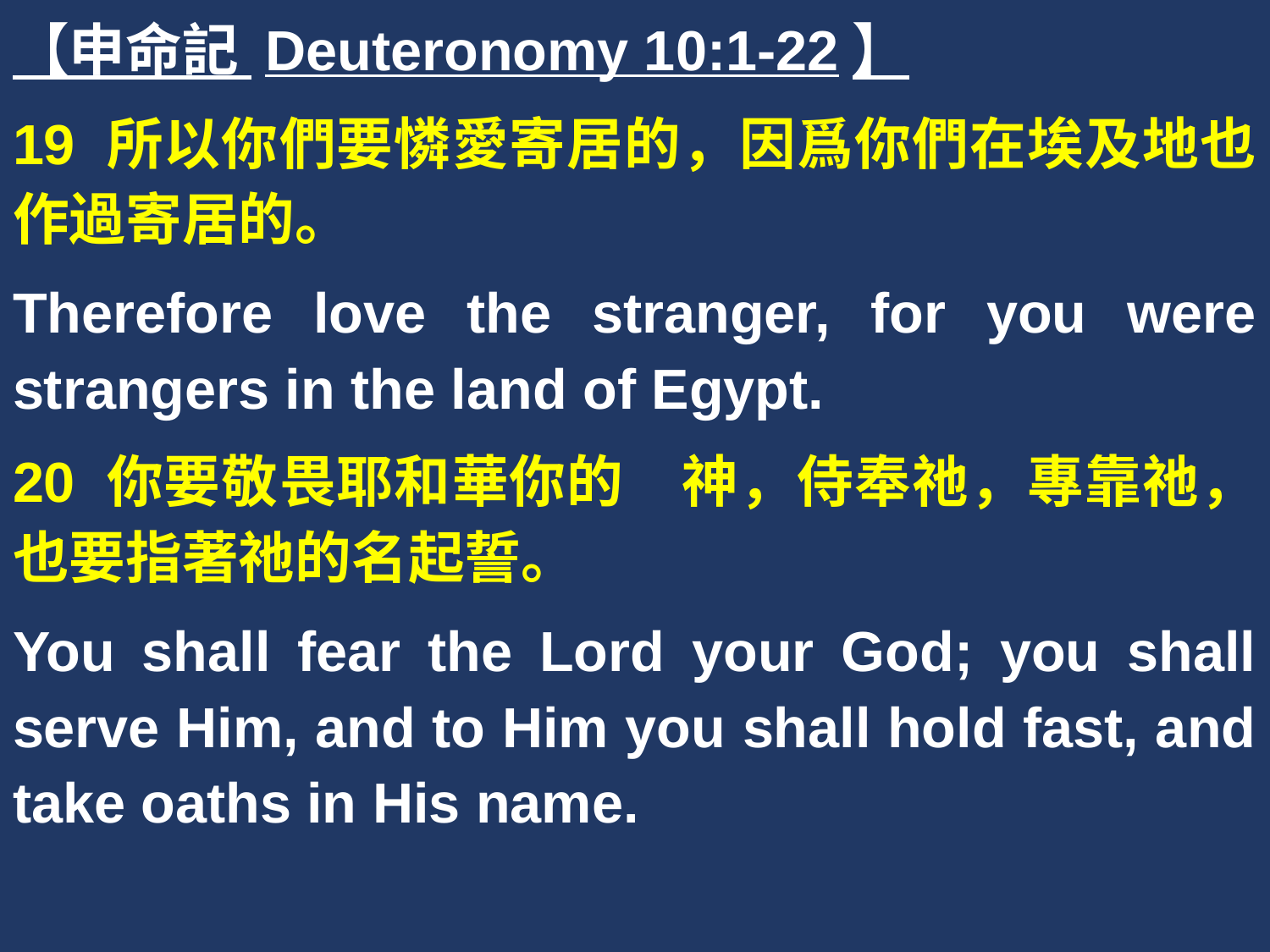

【申命記 Deuteronomy 10:1-22】
19 所以你們要憐愛寄居的，因爲你們在埃及地也作過寄居的。
Therefore love the stranger, for you were strangers in the land of Egypt.
20 你要敬畏耶和華你的　神，侍奉祂，專靠祂，也要指著祂的名起誓。
You shall fear the Lord your God; you shall serve Him, and to Him you shall hold fast, and take oaths in His name.